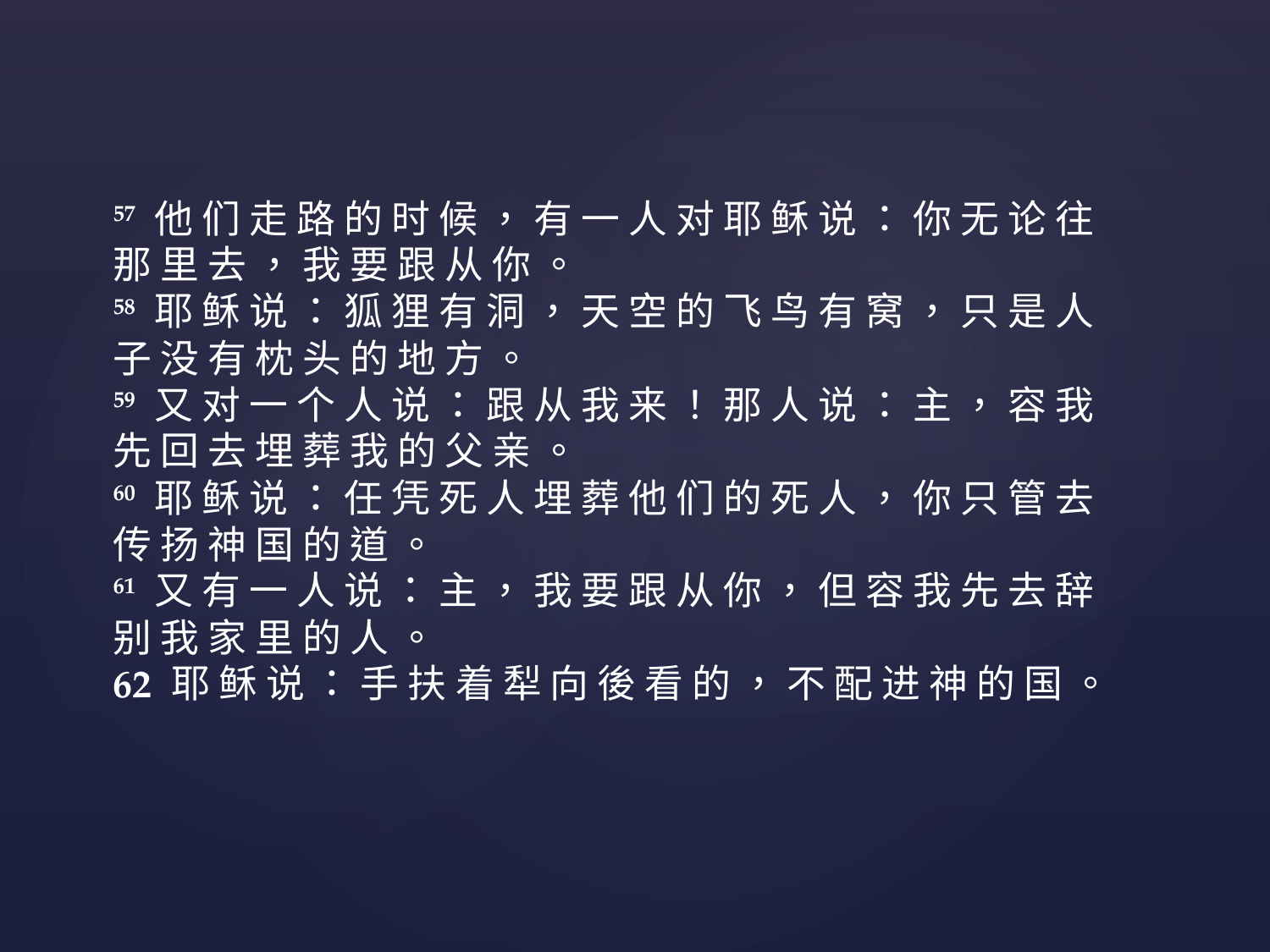

57 他 们 走 路 的 时 候 ， 有 一 人 对 耶 稣 说 ： 你 无 论 往 那 里 去 ， 我 要 跟 从 你 。
58 耶 稣 说 ： 狐 狸 有 洞 ， 天 空 的 飞 鸟 有 窝 ， 只 是 人 子 没 有 枕 头 的 地 方 。
59 又 对 一 个 人 说 ： 跟 从 我 来 ！ 那 人 说 ： 主 ， 容 我 先 回 去 埋 葬 我 的 父 亲 。
60 耶 稣 说 ： 任 凭 死 人 埋 葬 他 们 的 死 人 ， 你 只 管 去 传 扬 神 国 的 道 。
61 又 有 一 人 说 ： 主 ， 我 要 跟 从 你 ， 但 容 我 先 去 辞 别 我 家 里 的 人 。
62 耶 稣 说 ： 手 扶 着 犁 向 後 看 的 ， 不 配 进 神 的 国 。